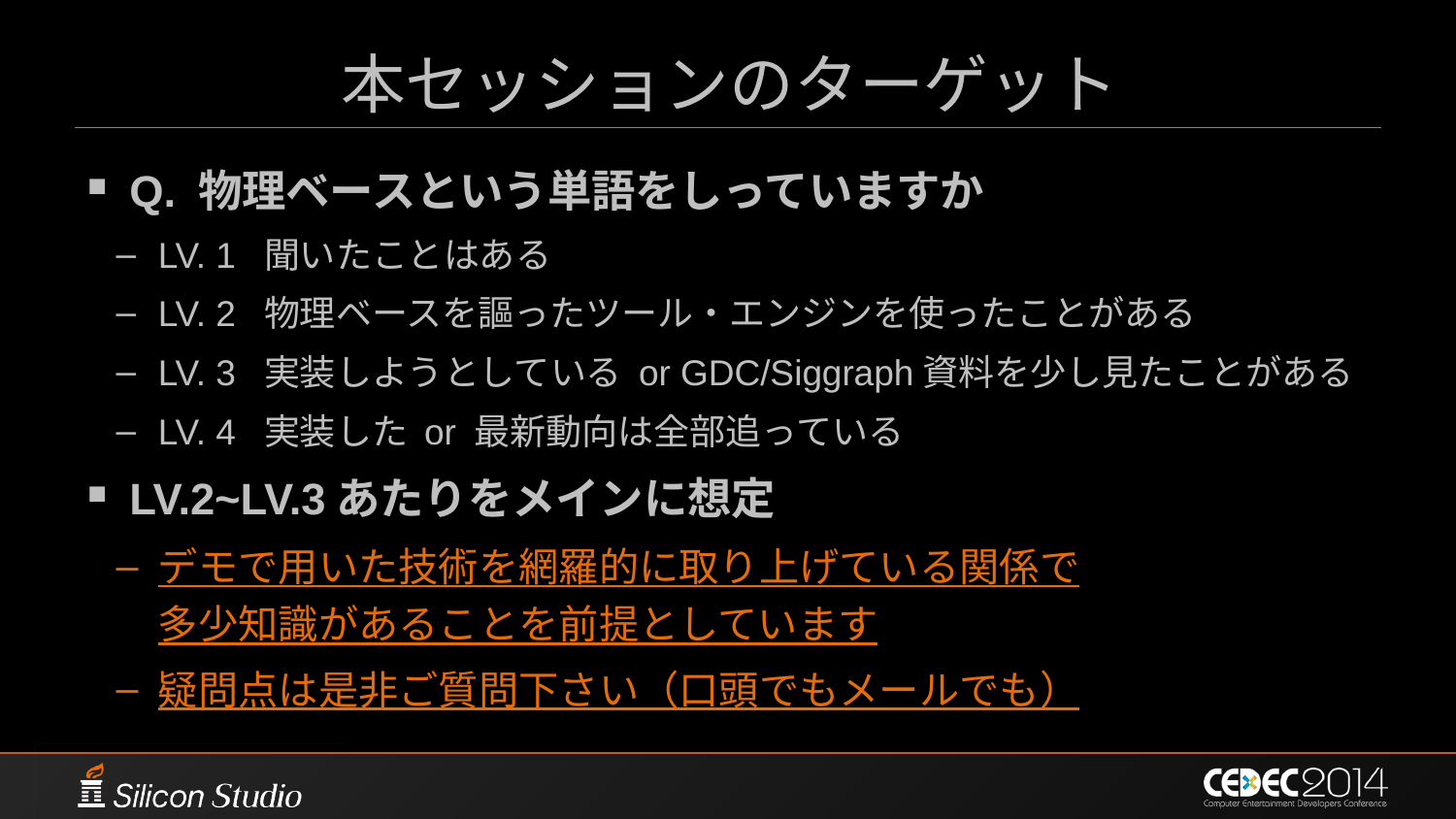

# 本セッションのターゲット
Q. 物理ベースという単語をしっていますか
LV. 1  聞いたことはある
LV. 2  物理ベースを謳ったツール・エンジンを使ったことがある
LV. 3  実装しようとしている or GDC/Siggraph資料を少し見たことがある
LV. 4  実装した or 最新動向は全部追っている
LV.2~LV.3あたりをメインに想定
デモで用いた技術を網羅的に取り上げている関係で
多少知識があることを前提としています
疑問点は是非ご質問下さい（口頭でもメールでも）